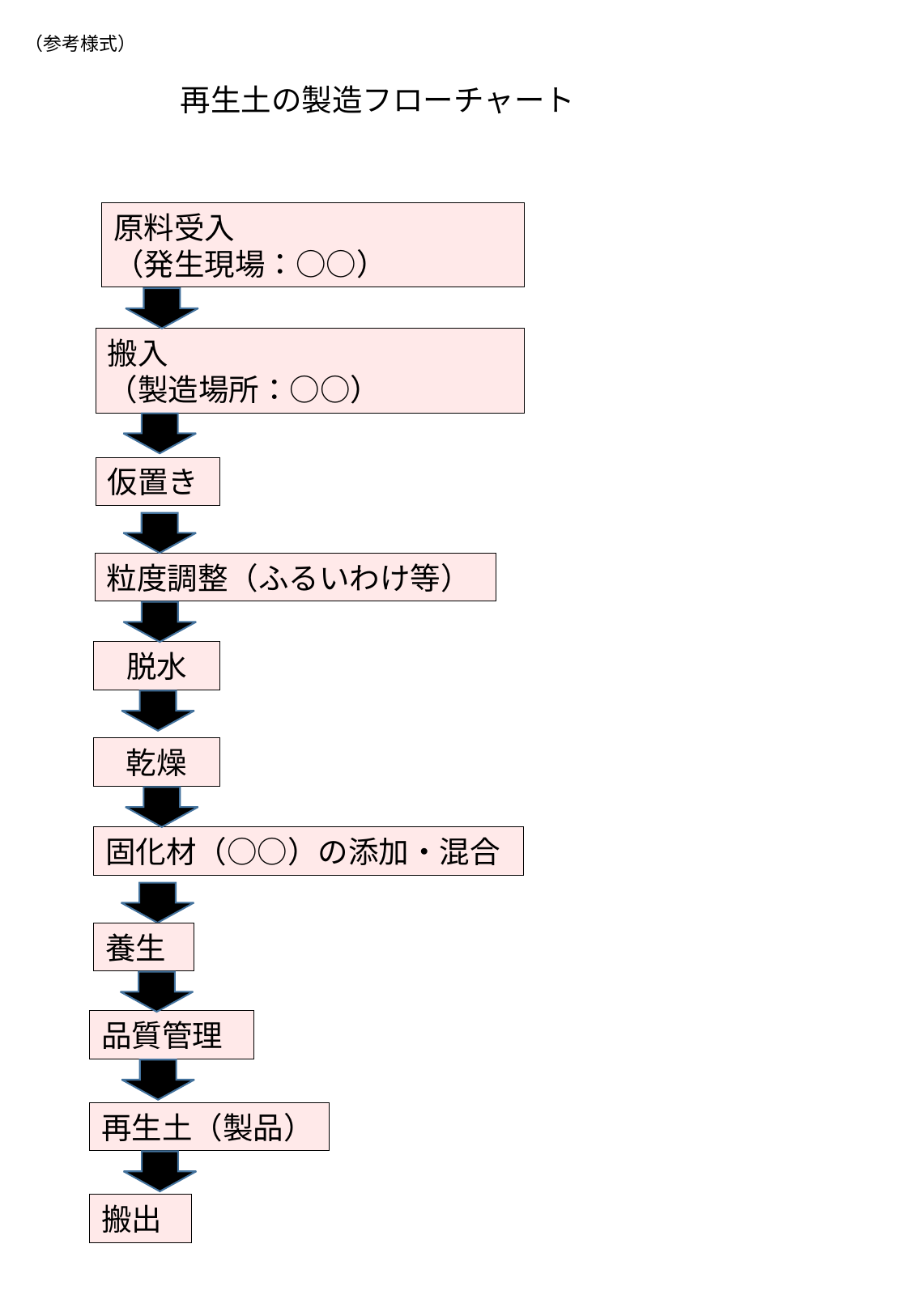

（参考様式）
再生土の製造フローチャート
原料受入
（発生現場：○○）

搬入
（製造場所：○○）

仮置き

粒度調整（ふるいわけ等）

脱水

乾燥

固化材（○○）の添加・混合

養生

品質管理

再生土（製品）

搬出